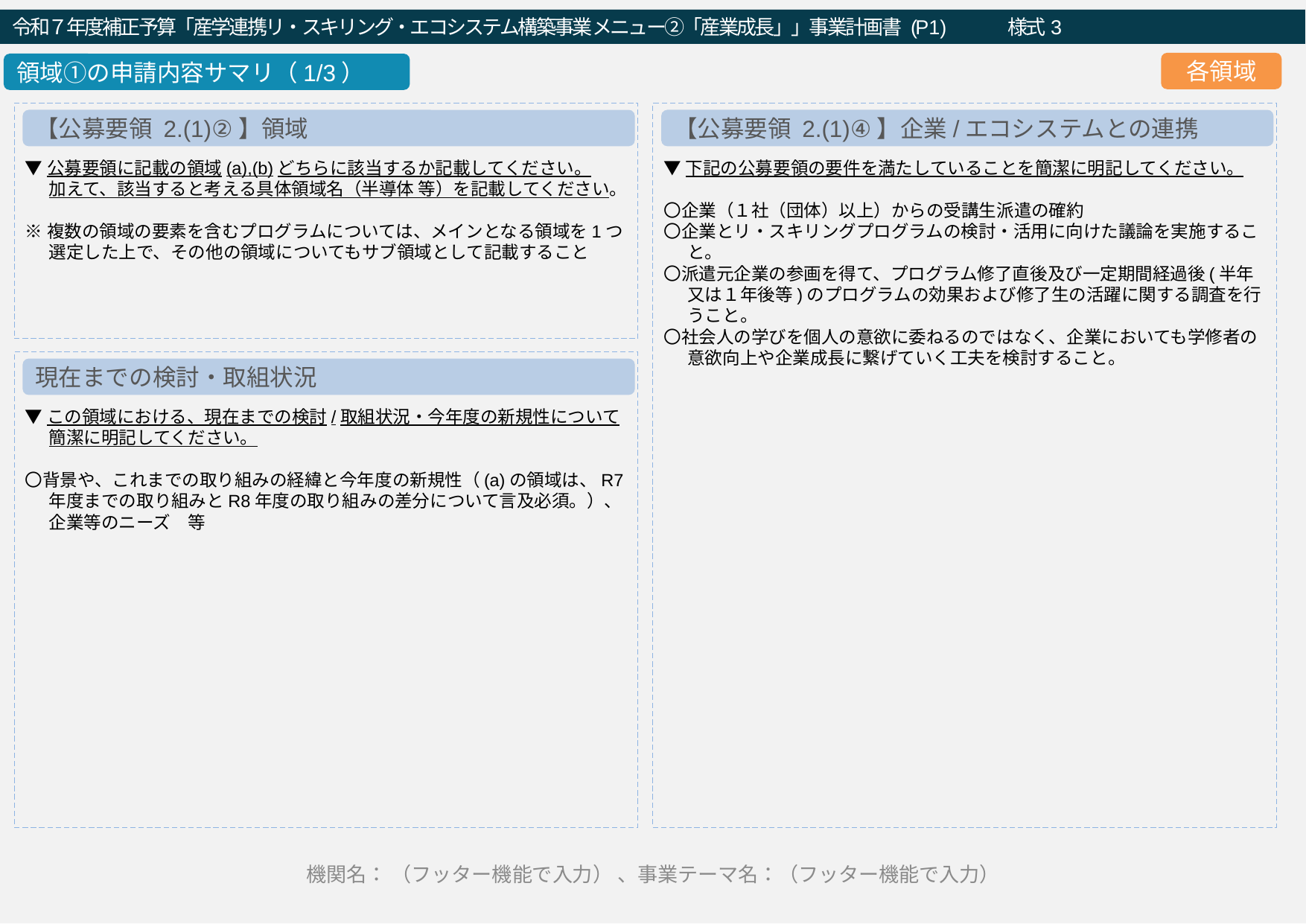

令和７年度補正予算「産学連携リ・スキリング・エコシステム構築事業メニュー②「産業成長」」事業計画書 (P1)　　　様式3
令和２年度「就職・転職支援のための大学リカレント教育推進事業（就職・転職支援のためのリカレント教育プログラムの開発・実施）」企画提案書（a：求職支援）(P1)
各領域
領域①の申請内容サマリ（1/3）

▼下記の公募要領の要件を満たしていることを簡潔に明記してください。

〇企業（１社（団体）以上）からの受講生派遣の確約
〇企業とリ・スキリングプログラムの検討・活用に向けた議論を実施すること。
〇派遣元企業の参画を得て、プログラム修了直後及び一定期間経過後(半年又は１年後等)のプログラムの効果および修了生の活躍に関する調査を行うこと。
〇社会人の学びを個人の意欲に委ねるのではなく、企業においても学修者の意欲向上や企業成長に繋げていく工夫を検討すること。

▼公募要領に記載の領域(a),(b)どちらに該当するか記載してください。
加えて、該当すると考える具体領域名（半導体 等）を記載してください。

※複数の領域の要素を含むプログラムについては、メインとなる領域を1つ選定した上で、その他の領域についてもサブ領域として記載すること
【公募要領 2.(1)②】領域
【公募要領 2.(1)④】企業/エコシステムとの連携

▼この領域における、現在までの検討/取組状況・今年度の新規性について簡潔に明記してください。

〇背景や、これまでの取り組みの経緯と今年度の新規性（(a)の領域は、R7年度までの取り組みとR8年度の取り組みの差分について言及必須。）、企業等のニーズ　等

現在までの検討・取組状況
←フッターを以後のページ全てに必ず記入
機関名： （フッター機能で入力） 、事業テーマ名：（フッター機能で入力）